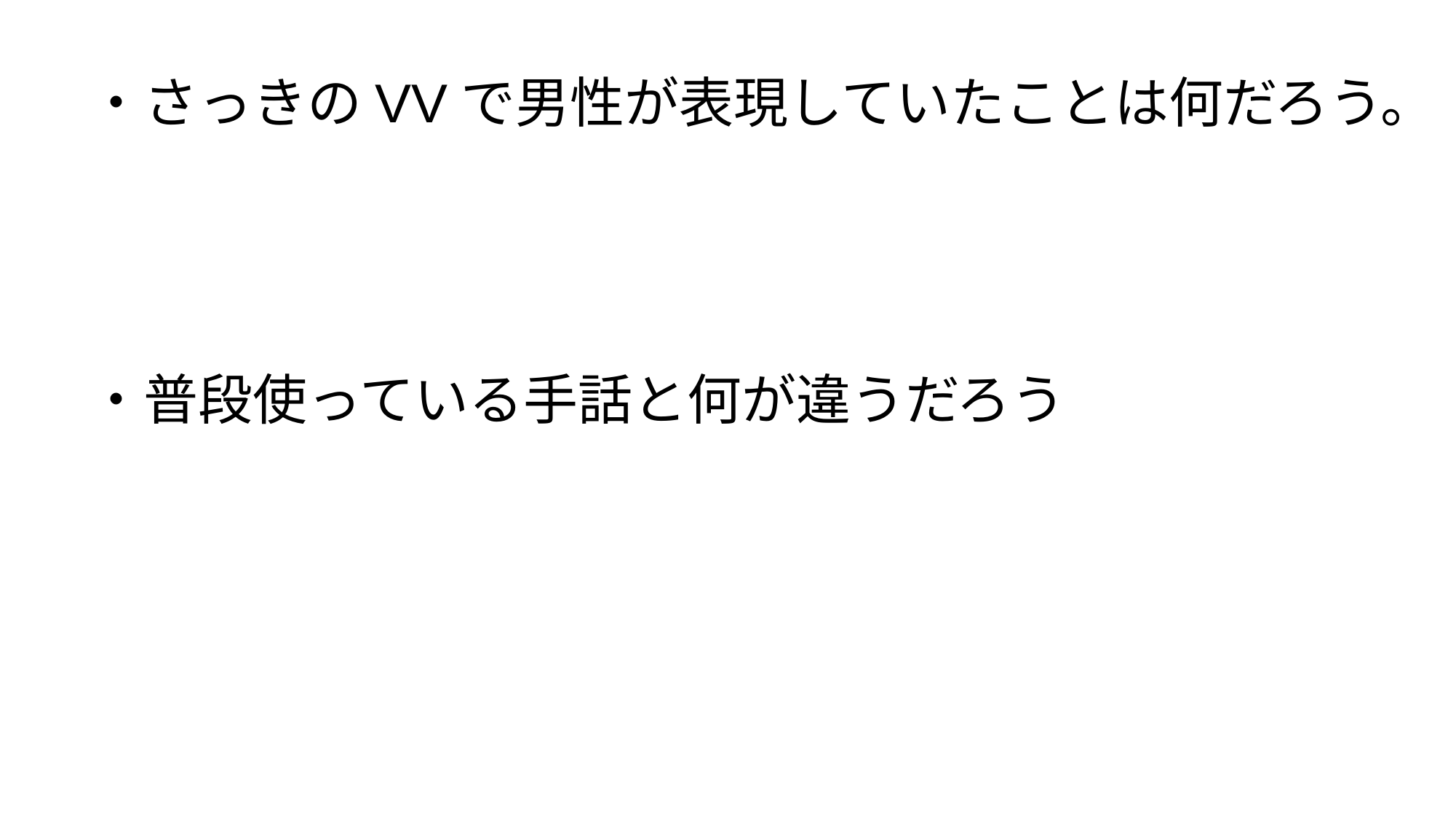

・さっきのVVで男性が表現していたことは何だろう。

・普段使っている手話と何が違うだろう